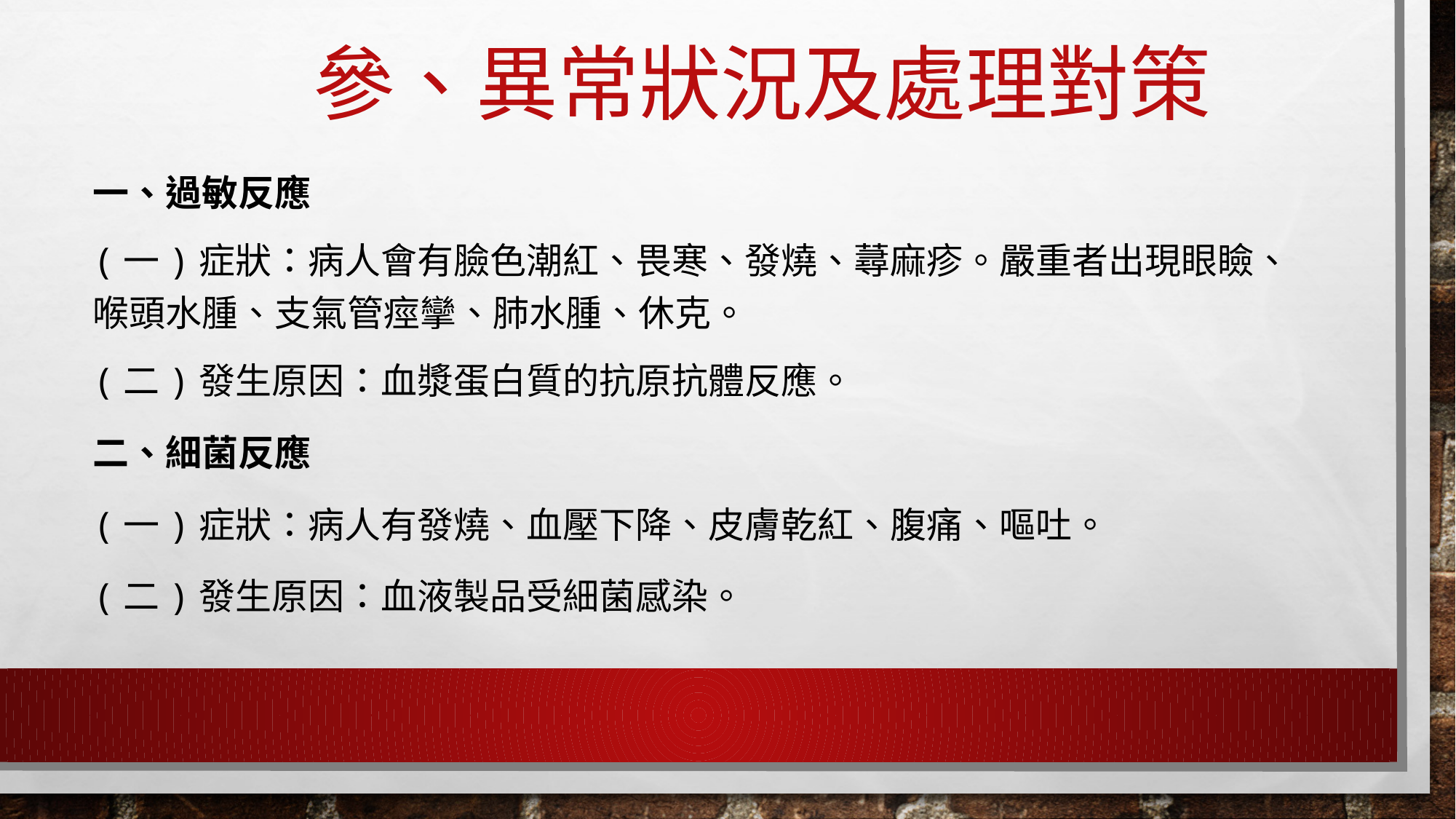

# 參、異常狀況及處理對策
一、過敏反應
(一)症狀：病人會有臉色潮紅、畏寒、發燒、蕁麻疹。嚴重者出現眼瞼、喉頭水腫、支氣管痙攣、肺水腫、休克。
(二)發生原因：血漿蛋白質的抗原抗體反應。
二、細菌反應
(一)症狀：病人有發燒、血壓下降、皮膚乾紅、腹痛、嘔吐。
(二)發生原因：血液製品受細菌感染。